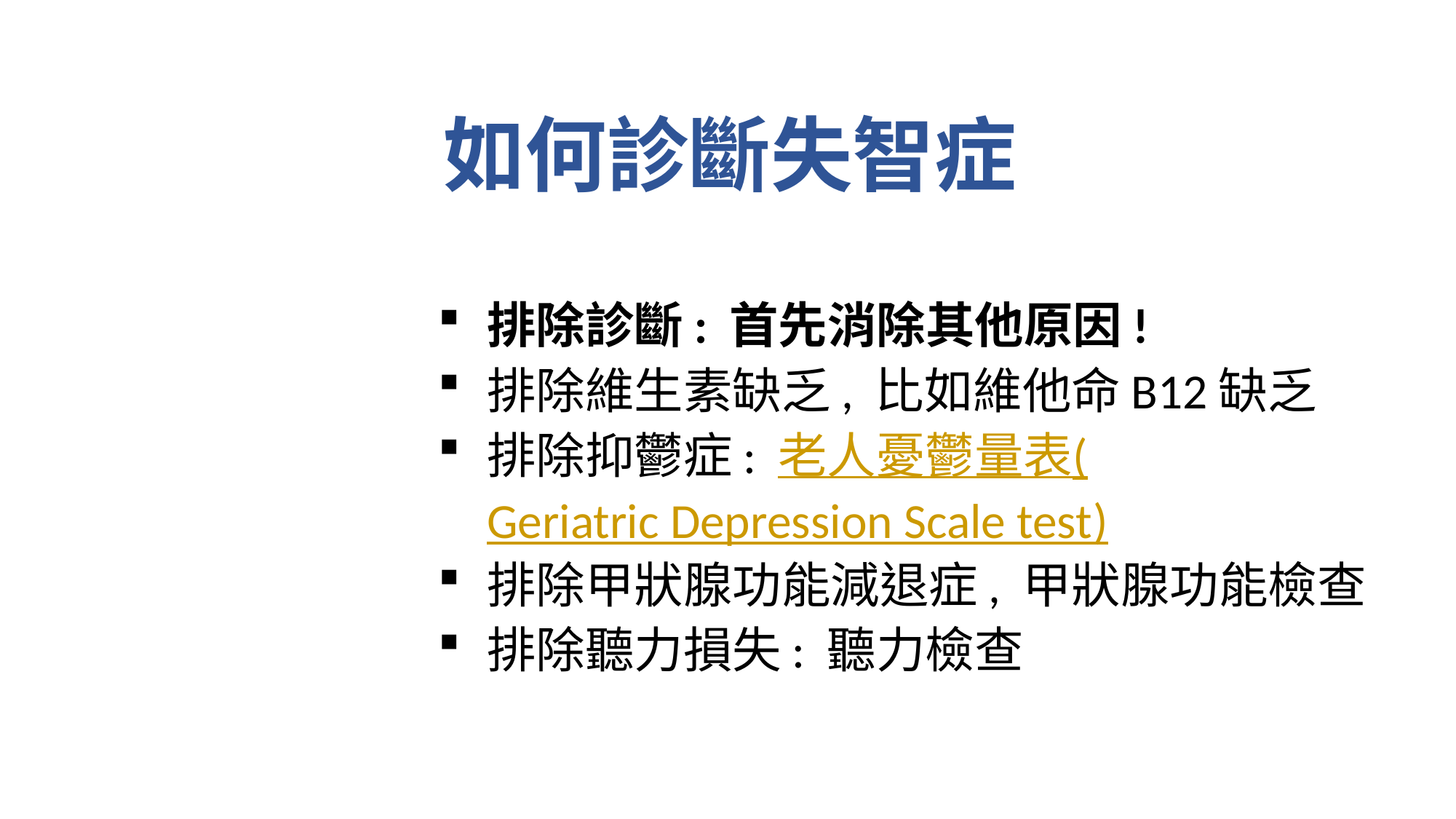

# 如何診斷失智症
排除診斷: 首先消除其他原因!
排除維生素缺乏, 比如維他命B12缺乏
排除抑鬱症: 老人憂鬱量表(Geriatric Depression Scale test)
排除甲狀腺功能減退症, 甲狀腺功能檢查
排除聽力損失: 聽力檢查